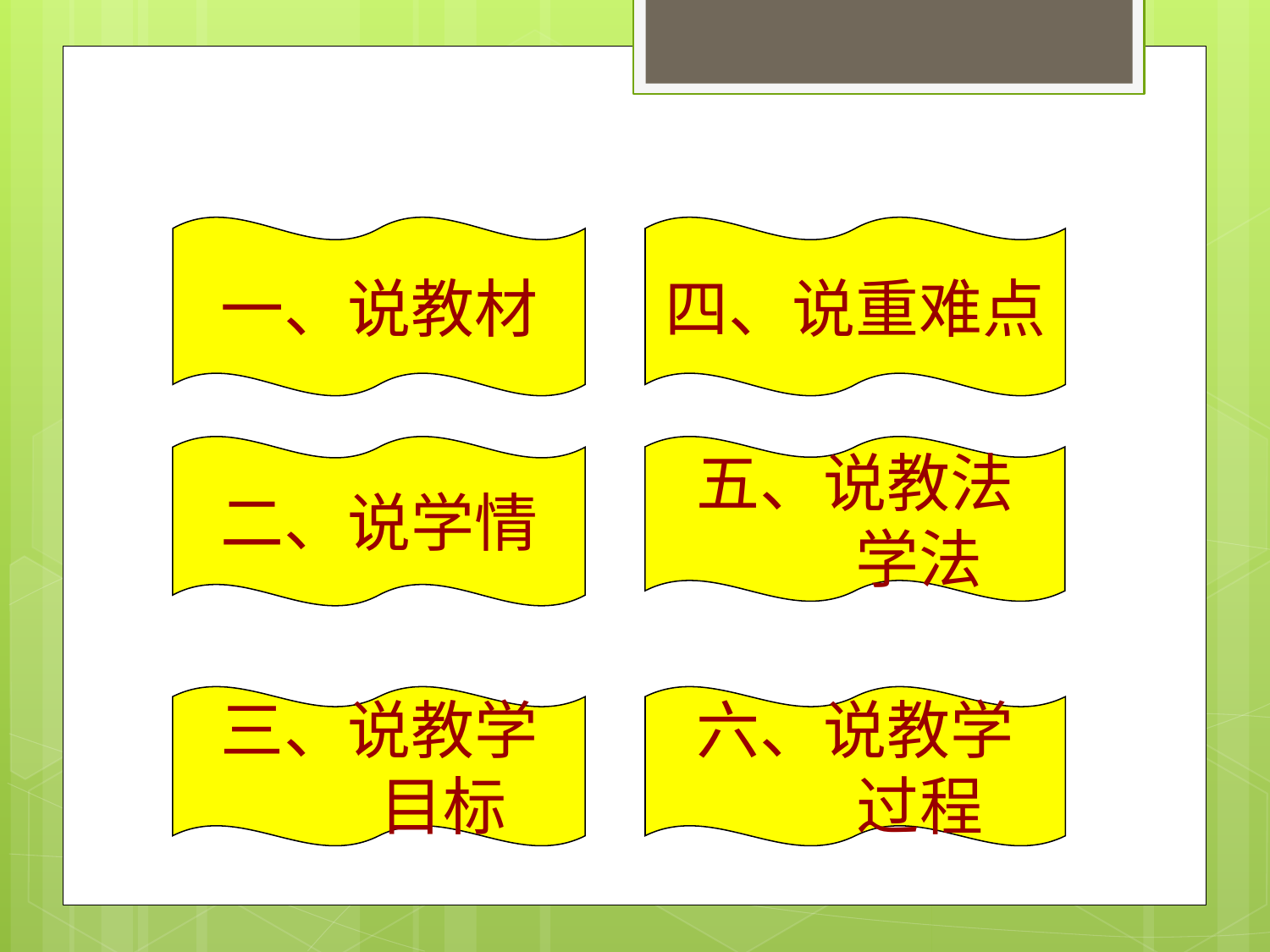

#
一、说教材
四、说重难点

二、说学情
五、说教法
        学法
三、说教学
        目标
六、说教学
        过程